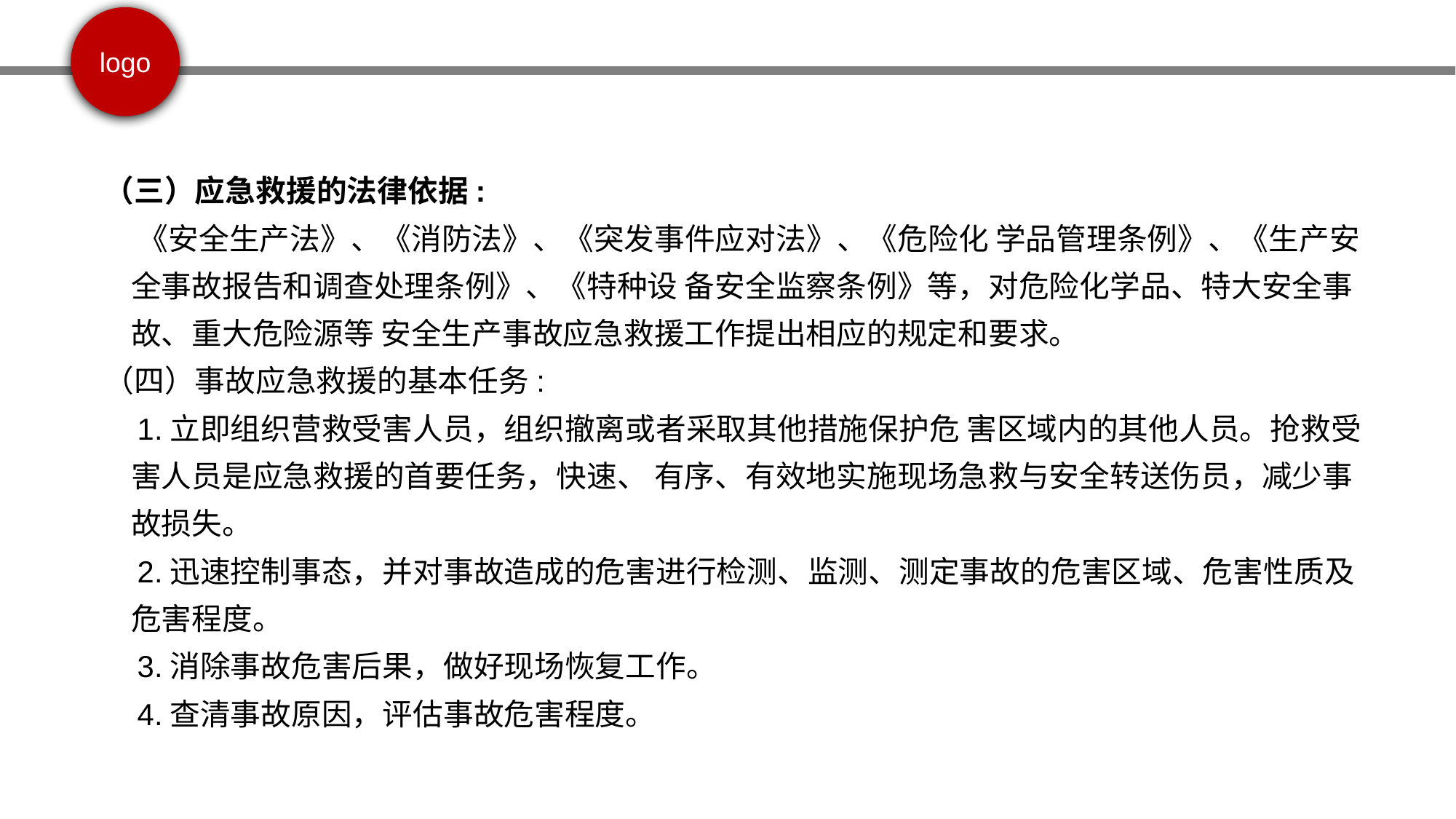

（三）应急救援的法律依据:
    《安全生产法》、《消防法》、《突发事件应对法》、《危险化 学品管理条例》、《生产安全事故报告和调查处理条例》、《特种设 备安全监察条例》等，对危险化学品、特大安全事故、重大危险源等 安全生产事故应急救援工作提出相应的规定和要求。
（四）事故应急救援的基本任务:
    1.立即组织营救受害人员，组织撤离或者采取其他措施保护危 害区域内的其他人员。抢救受害人员是应急救援的首要任务，快速、 有序、有效地实施现场急救与安全转送伤员，减少事故损失。
    2.迅速控制事态，并对事故造成的危害进行检测、监测、测定事故的危害区域、危害性质及危害程度。
    3.消除事故危害后果，做好现场恢复工作。
    4.查清事故原因，评估事故危害程度。